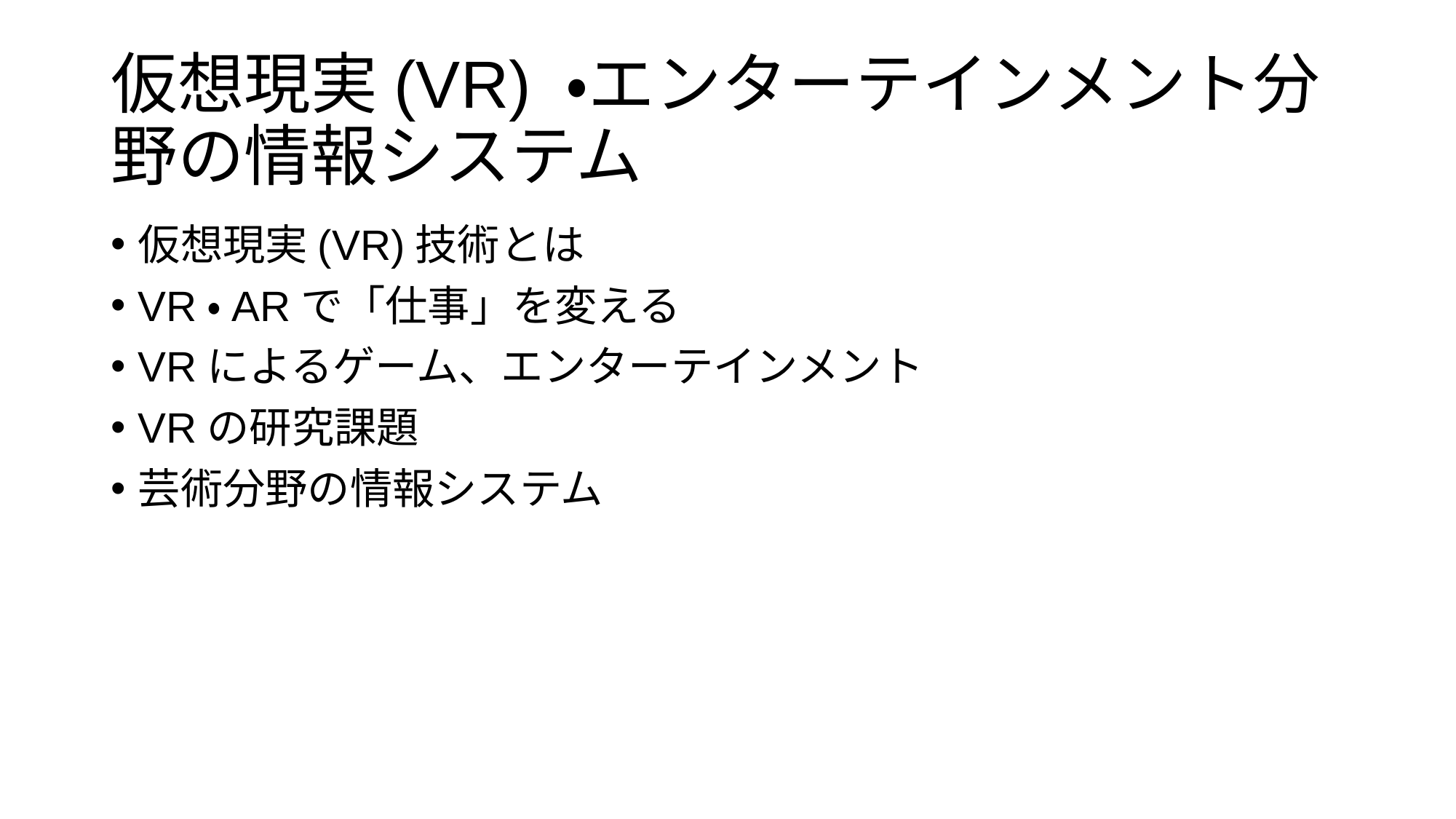

# 仮想現実(VR) ・エンターテインメント分野の情報システム
仮想現実(VR)技術とは
VR・ARで「仕事」を変える
VRによるゲーム、エンターテインメント
VRの研究課題
芸術分野の情報システム